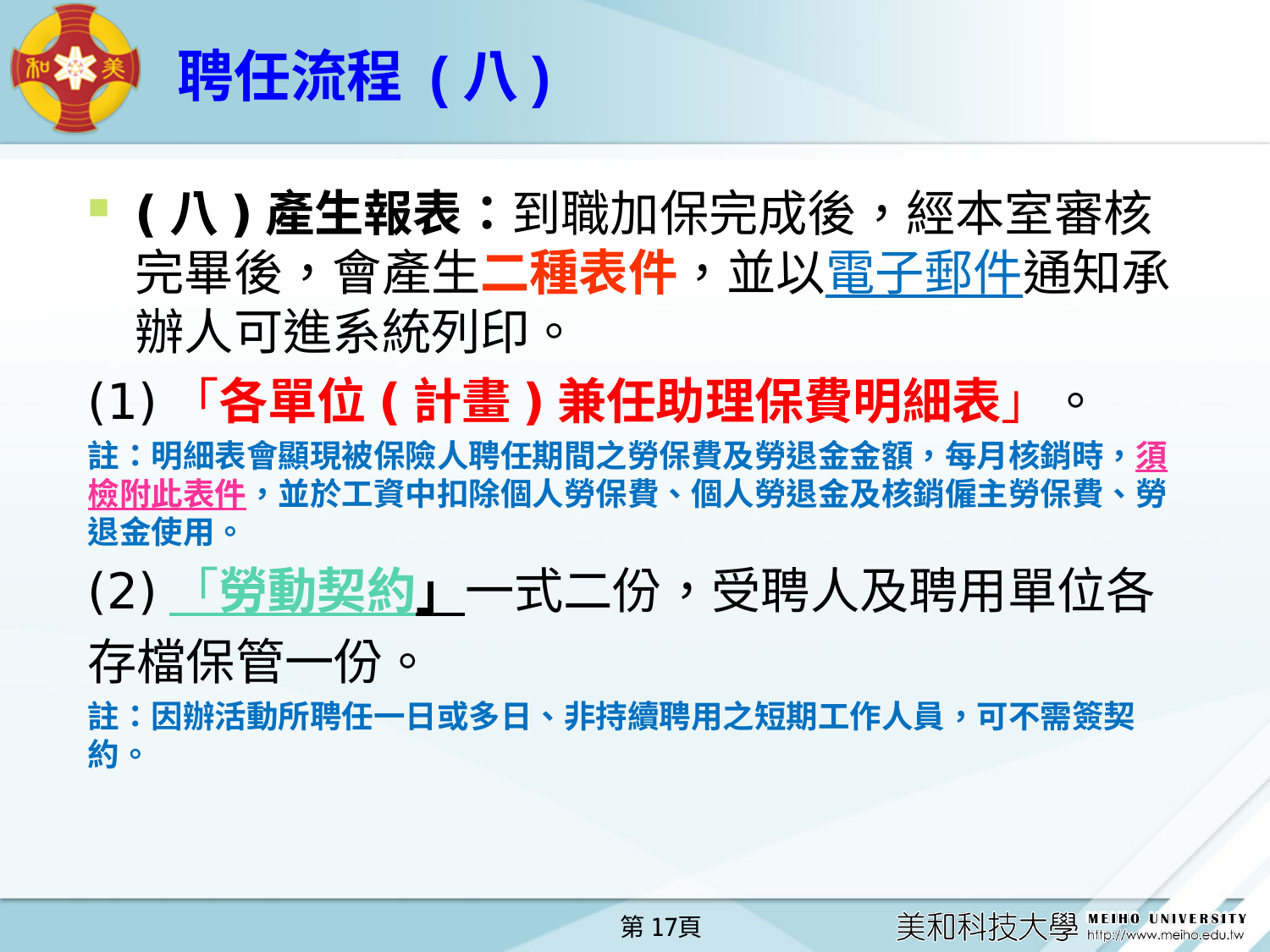

# 聘任流程 (八)
(八)產生報表：到職加保完成後，經本室審核完畢後，會產生二種表件，並以電子郵件通知承辦人可進系統列印。
(1)「各單位(計畫)兼任助理保費明細表」。
註：明細表會顯現被保險人聘任期間之勞保費及勞退金金額，每月核銷時，須檢附此表件，並於工資中扣除個人勞保費、個人勞退金及核銷僱主勞保費、勞退金使用。
(2)「勞動契約」一式二份，受聘人及聘用單位各存檔保管一份。
註：因辦活動所聘任一日或多日、非持續聘用之短期工作人員，可不需簽契約。